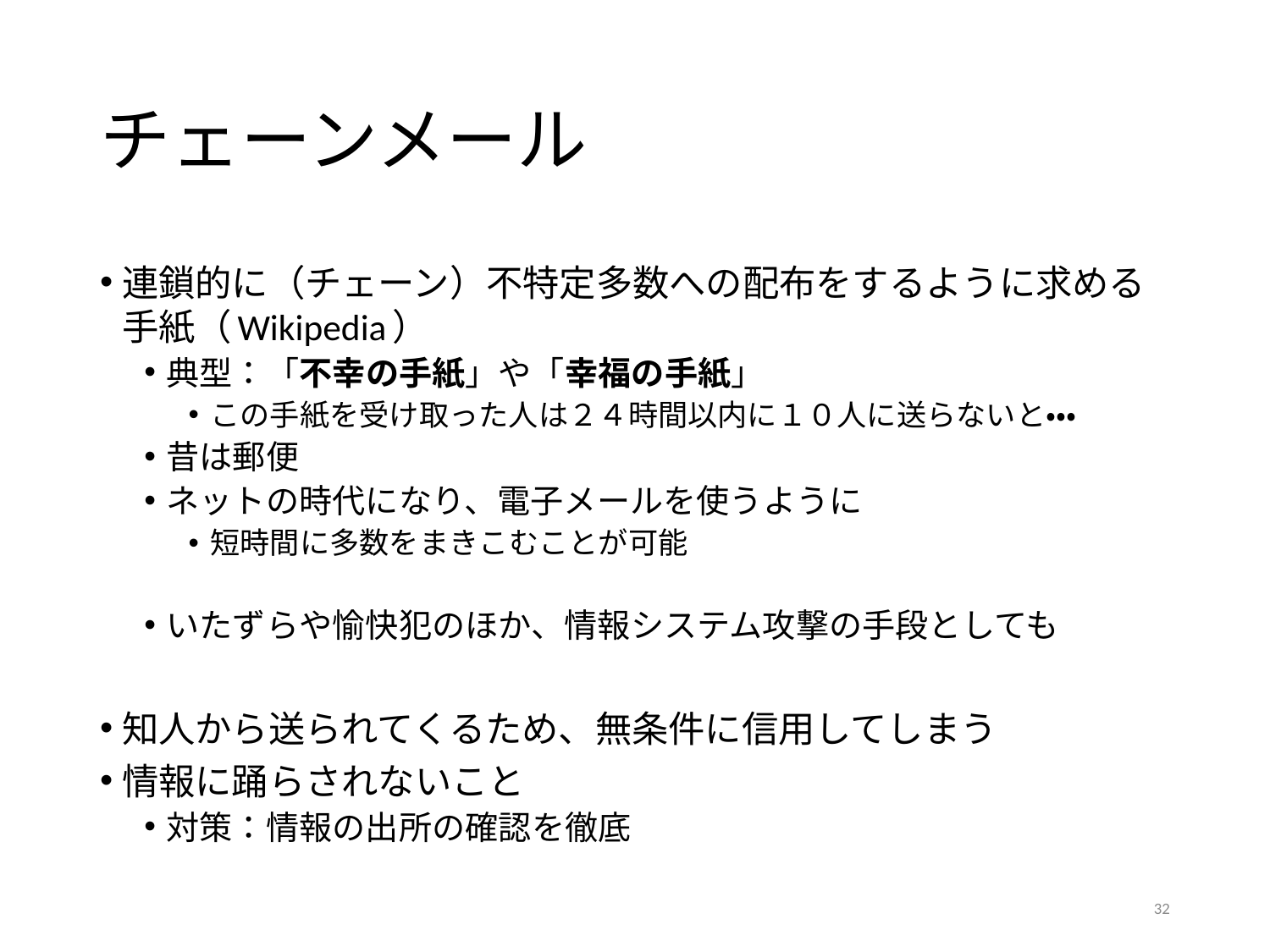

# チェーンメール
連鎖的に（チェーン）不特定多数への配布をするように求める手紙（Wikipedia）
典型：「不幸の手紙」や「幸福の手紙」
この手紙を受け取った人は２４時間以内に１０人に送らないと・・・
昔は郵便
ネットの時代になり、電子メールを使うように
短時間に多数をまきこむことが可能

いたずらや愉快犯のほか、情報システム攻撃の手段としても

知人から送られてくるため、無条件に信用してしまう
情報に踊らされないこと
対策：情報の出所の確認を徹底

32